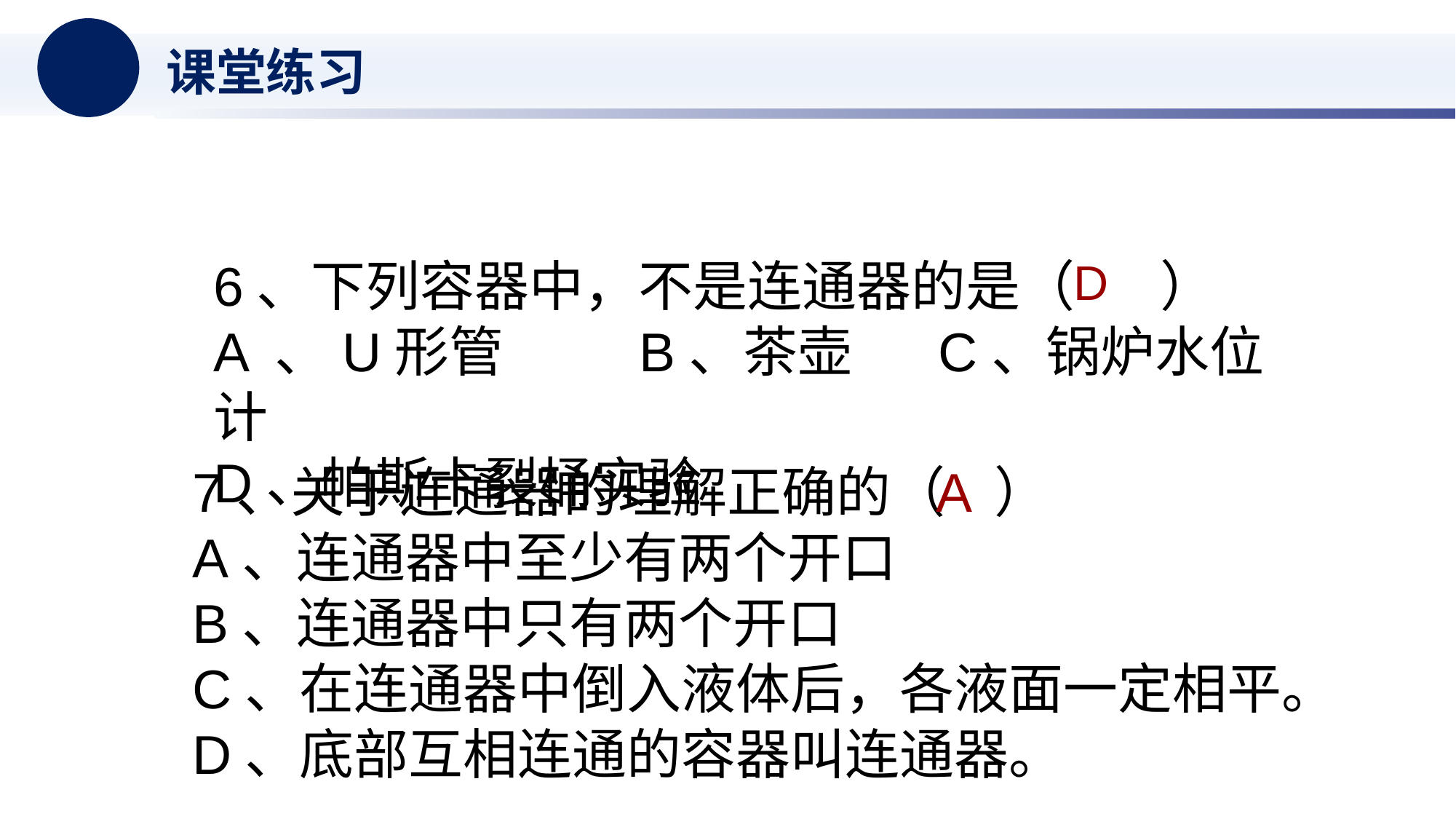

课堂练习

6、下列容器中，不是连通器的是（       ）
A 、U形管          B、茶壶      C、锅炉水位计
D、帕斯卡裂桶实验
D
7、关于连通器的理解正确的（    ）
A、连通器中至少有两个开口
B、连通器中只有两个开口
C、在连通器中倒入液体后，各液面一定相平。
D、底部互相连通的容器叫连通器。

A